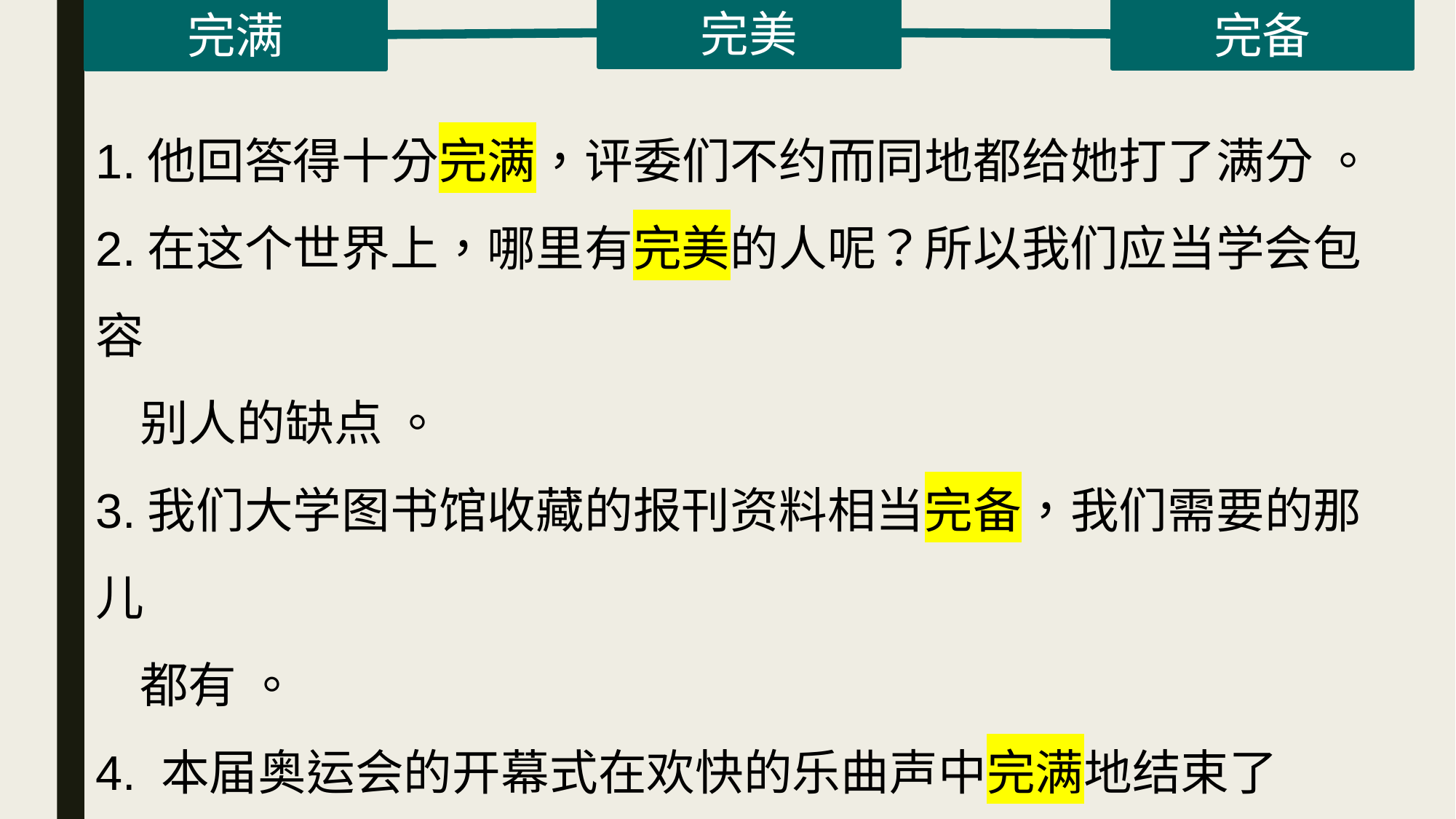

完美
完备
完满
1.他回答得十分完满，评委们不约而同地都给她打了满分 。
2.在这个世界上，哪里有完美的人呢？所以我们应当学会包容
   别人的缺点 。
3.我们大学图书馆收藏的报刊资料相当完备，我们需要的那儿
   都有 。
4. 本届奥运会的开幕式在欢快的乐曲声中完满地结束了
5.能否做到表现形式很完美，自然要看我们的写作水平怎么样。
6.由于手续不够完备，海关的工作人员不同意他入境。
|  |
| --- |